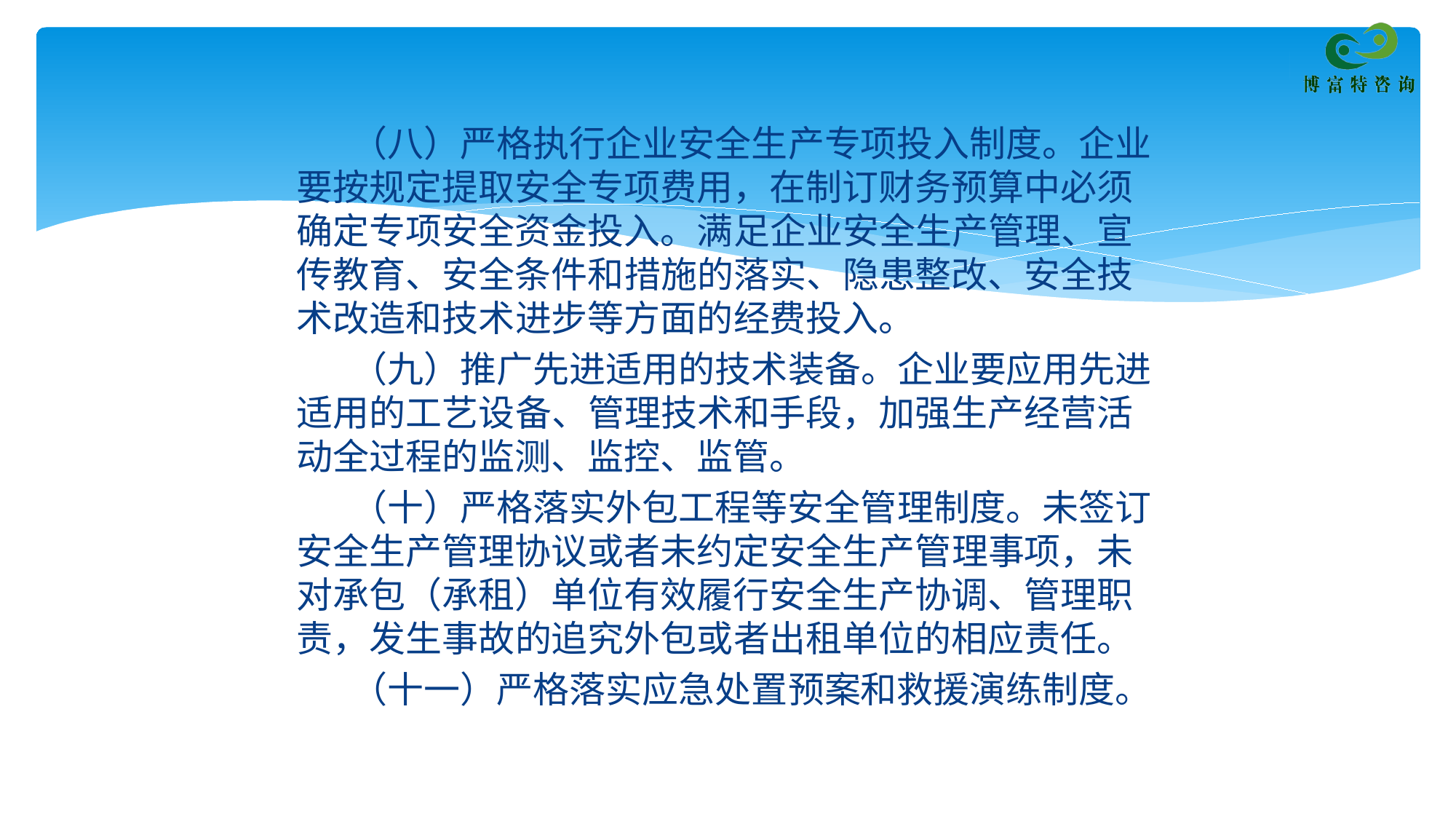

（八）严格执行企业安全生产专项投入制度。企业要按规定提取安全专项费用，在制订财务预算中必须确定专项安全资金投入。满足企业安全生产管理、宣传教育、安全条件和措施的落实、隐患整改、安全技术改造和技术进步等方面的经费投入。
（九）推广先进适用的技术装备。企业要应用先进适用的工艺设备、管理技术和手段，加强生产经营活动全过程的监测、监控、监管。
（十）严格落实外包工程等安全管理制度。未签订安全生产管理协议或者未约定安全生产管理事项，未对承包（承租）单位有效履行安全生产协调、管理职责，发生事故的追究外包或者出租单位的相应责任。
（十一）严格落实应急处置预案和救援演练制度。